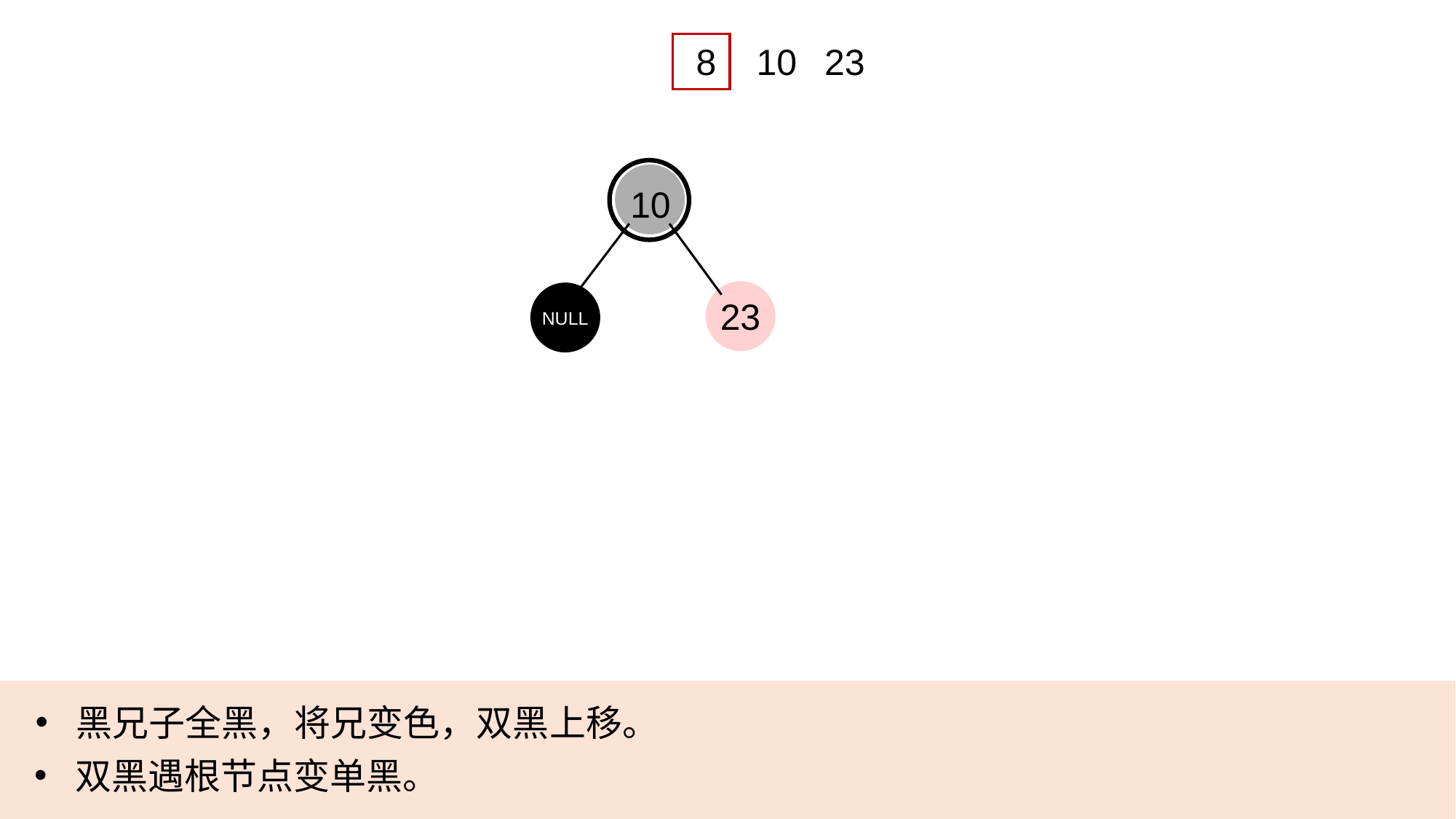

8
10
23

10

23
NULL

黑兄子全黑，将兄变色，双黑上移。
双黑遇根节点变单黑。